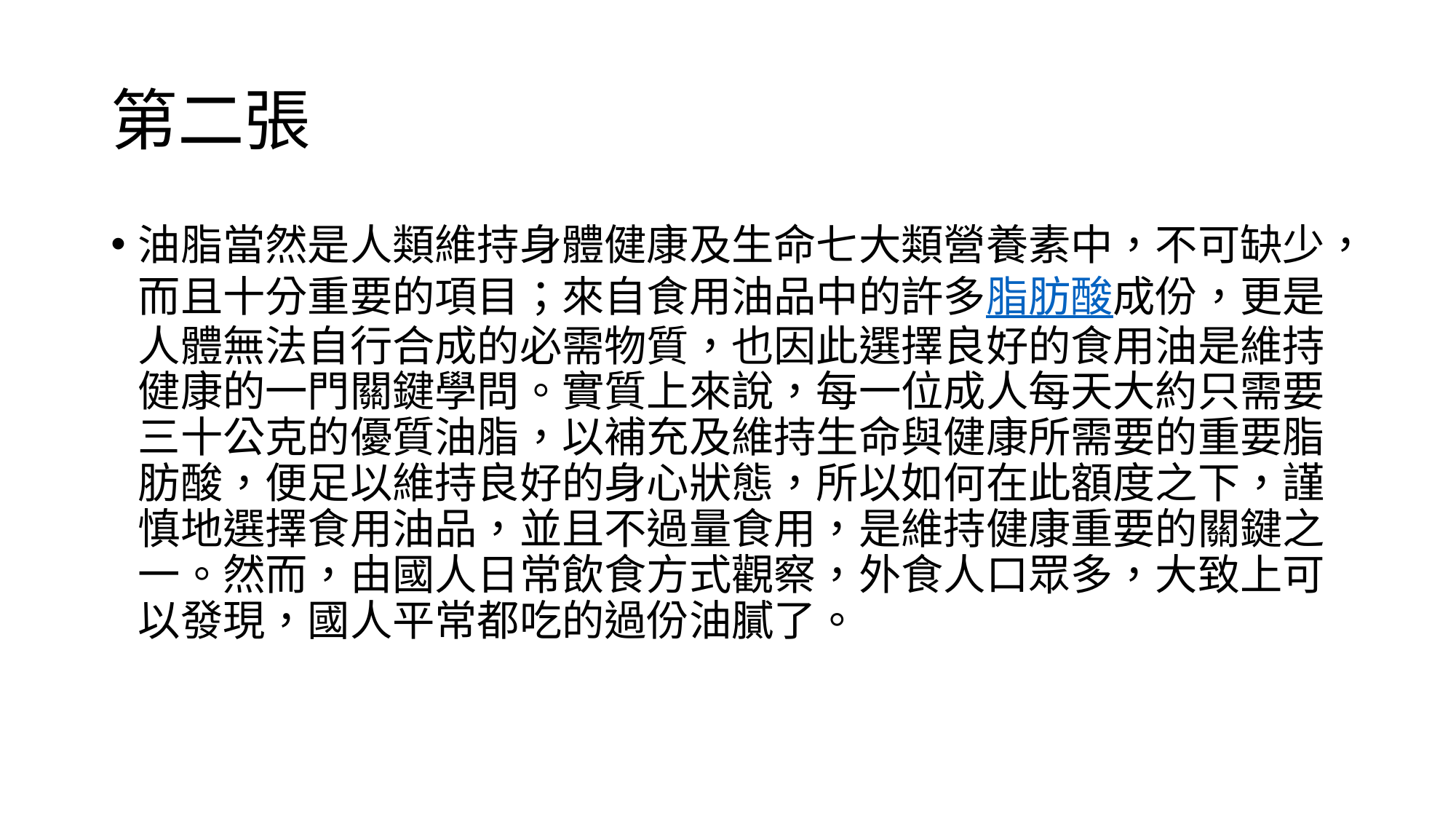

# 第二張
油脂當然是人類維持身體健康及生命七大類營養素中，不可缺少，而且十分重要的項目；來自食用油品中的許多脂肪酸成份，更是人體無法自行合成的必需物質，也因此選擇良好的食用油是維持健康的一門關鍵學問。實質上來說，每一位成人每天大約只需要三十公克的優質油脂，以補充及維持生命與健康所需要的重要脂肪酸，便足以維持良好的身心狀態，所以如何在此額度之下，謹慎地選擇食用油品，並且不過量食用，是維持健康重要的關鍵之一。然而，由國人日常飲食方式觀察，外食人口眾多，大致上可以發現，國人平常都吃的過份油膩了。